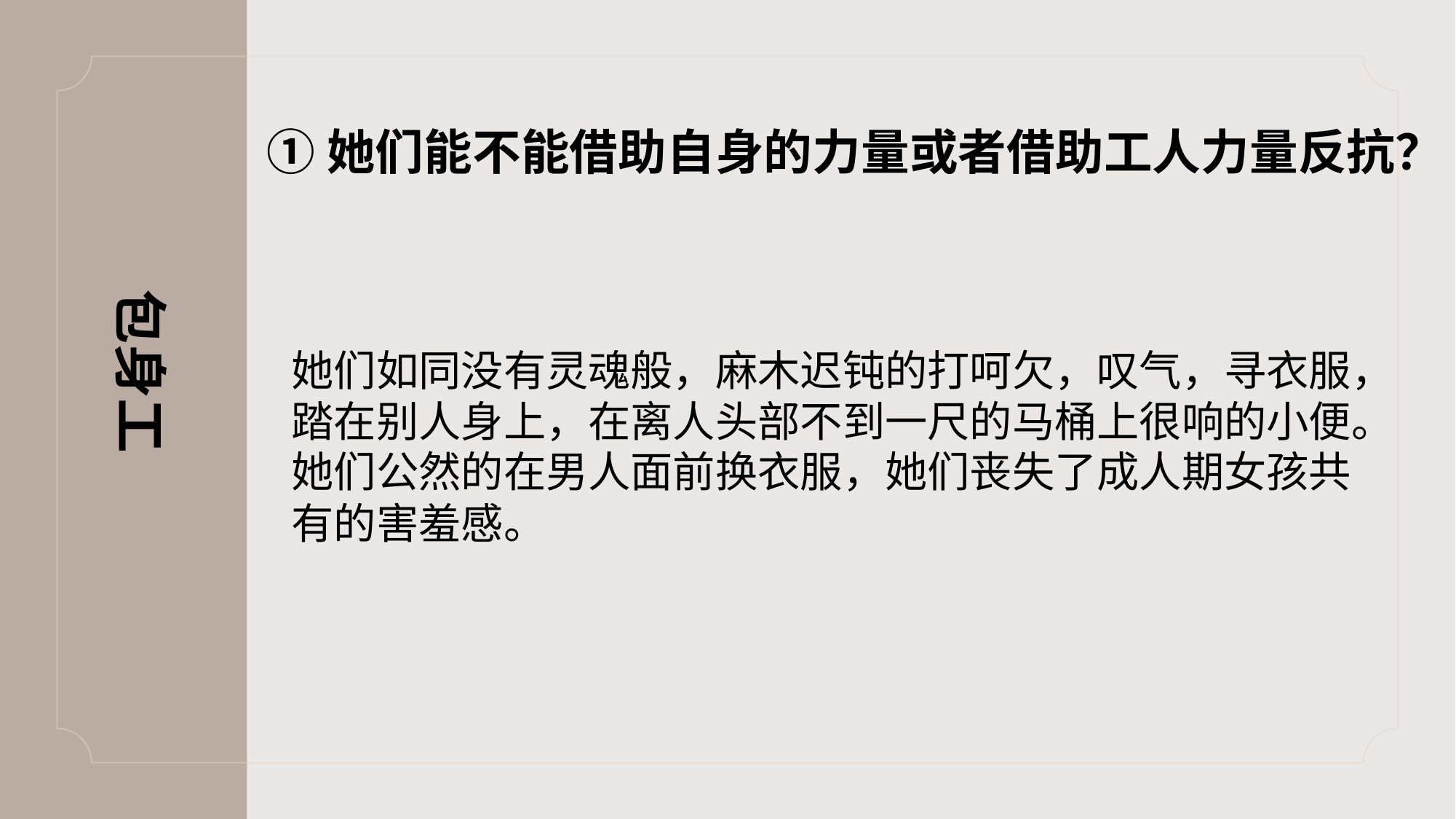

①她们能不能借助自身的力量或者借助工人力量反抗？
包身工
她们如同没有灵魂般，麻木迟钝的打呵欠，叹气，寻衣服，踏在别人身上，在离人头部不到一尺的马桶上很响的小便。她们公然的在男人面前换衣服，她们丧失了成人期女孩共有的害羞感。